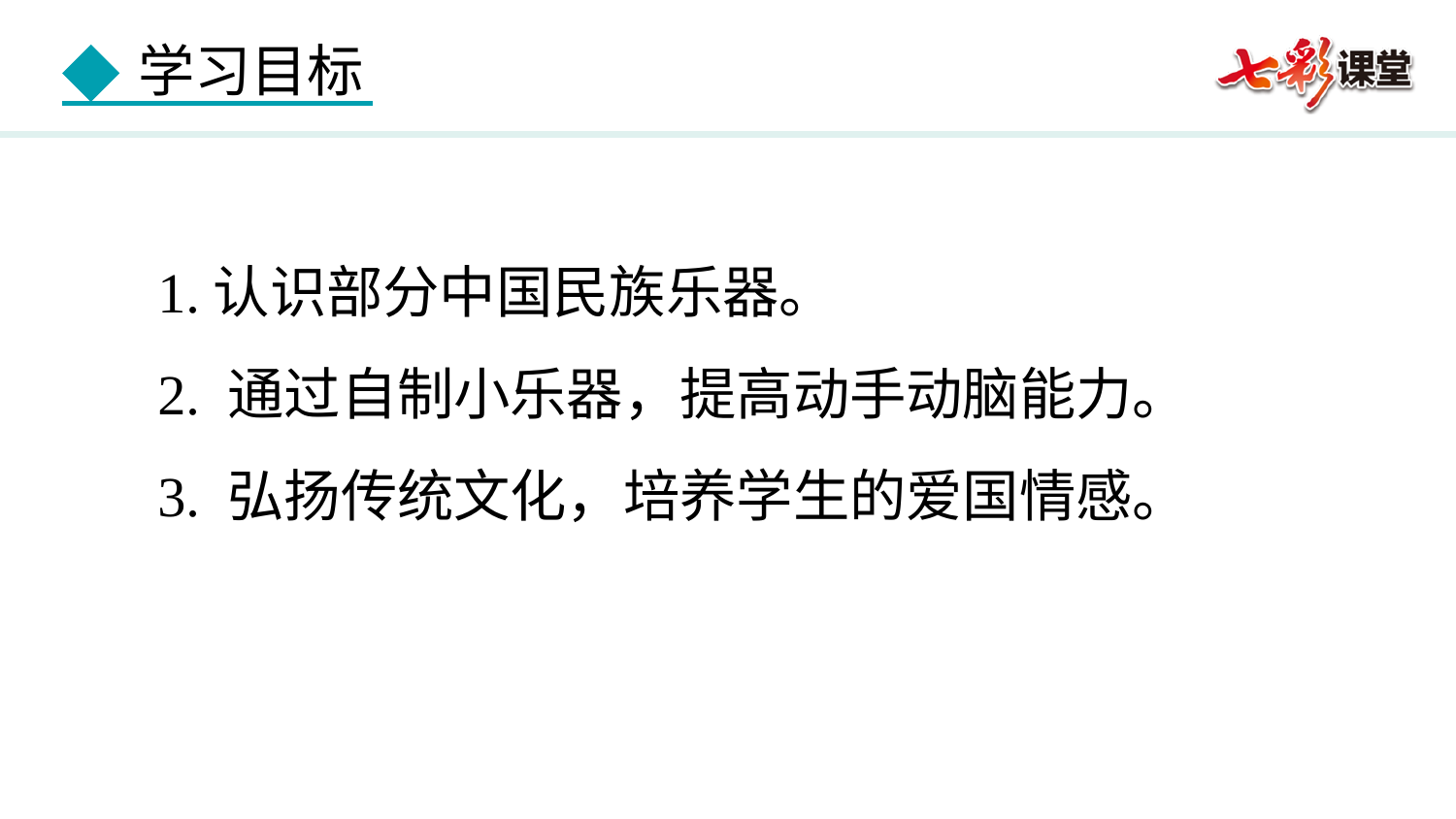

1.认识部分中国民族乐器。
2. 通过自制小乐器，提高动手动脑能力。
3. 弘扬传统文化，培养学生的爱国情感。